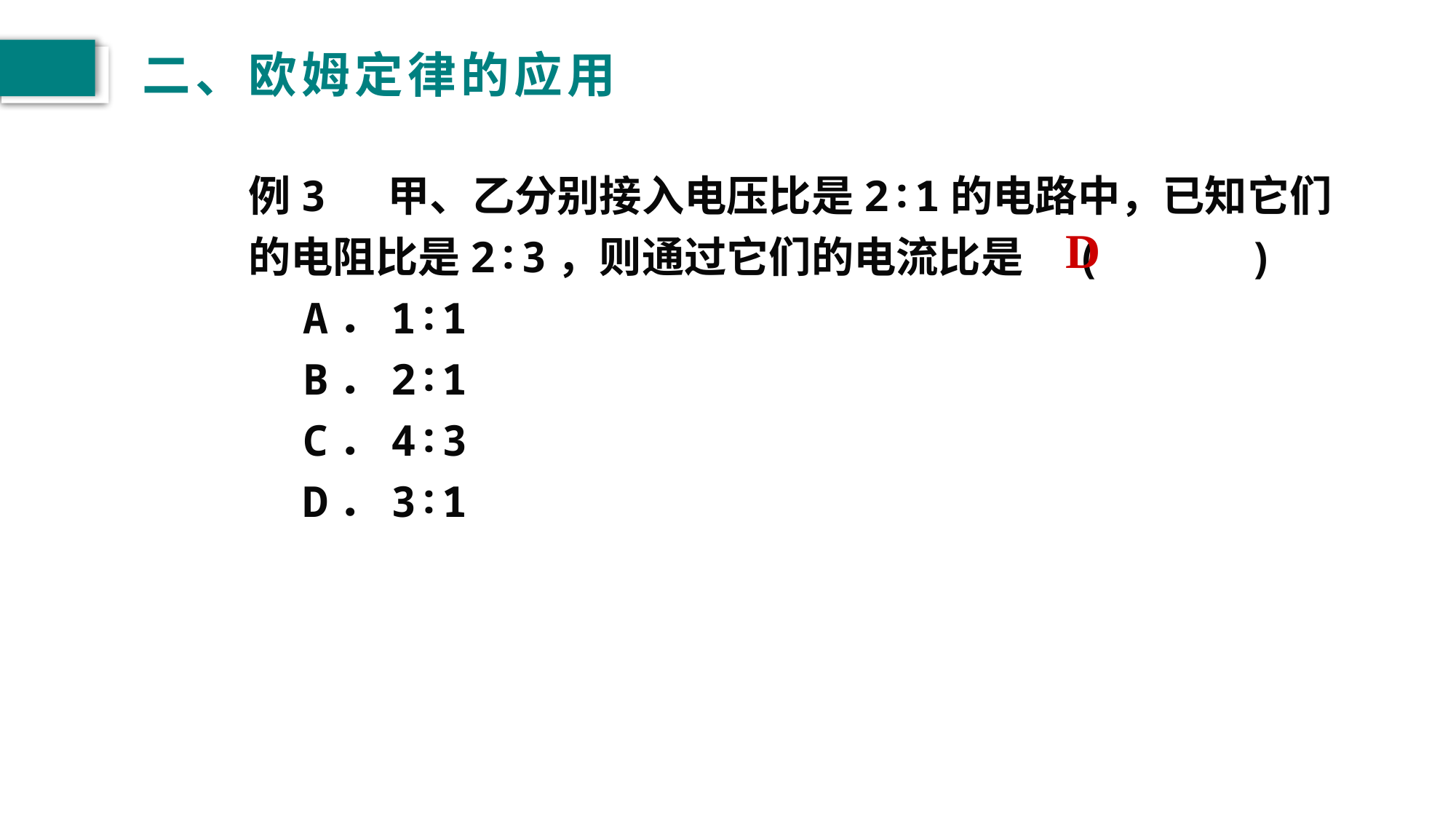

# 二、欧姆定律的应用
例3  甲、乙分别接入电压比是2∶1的电路中，已知它们的电阻比是2∶3，则通过它们的电流比是　(　　　)
A．1∶1
B．2∶1
C．4∶3
D．3∶1
D